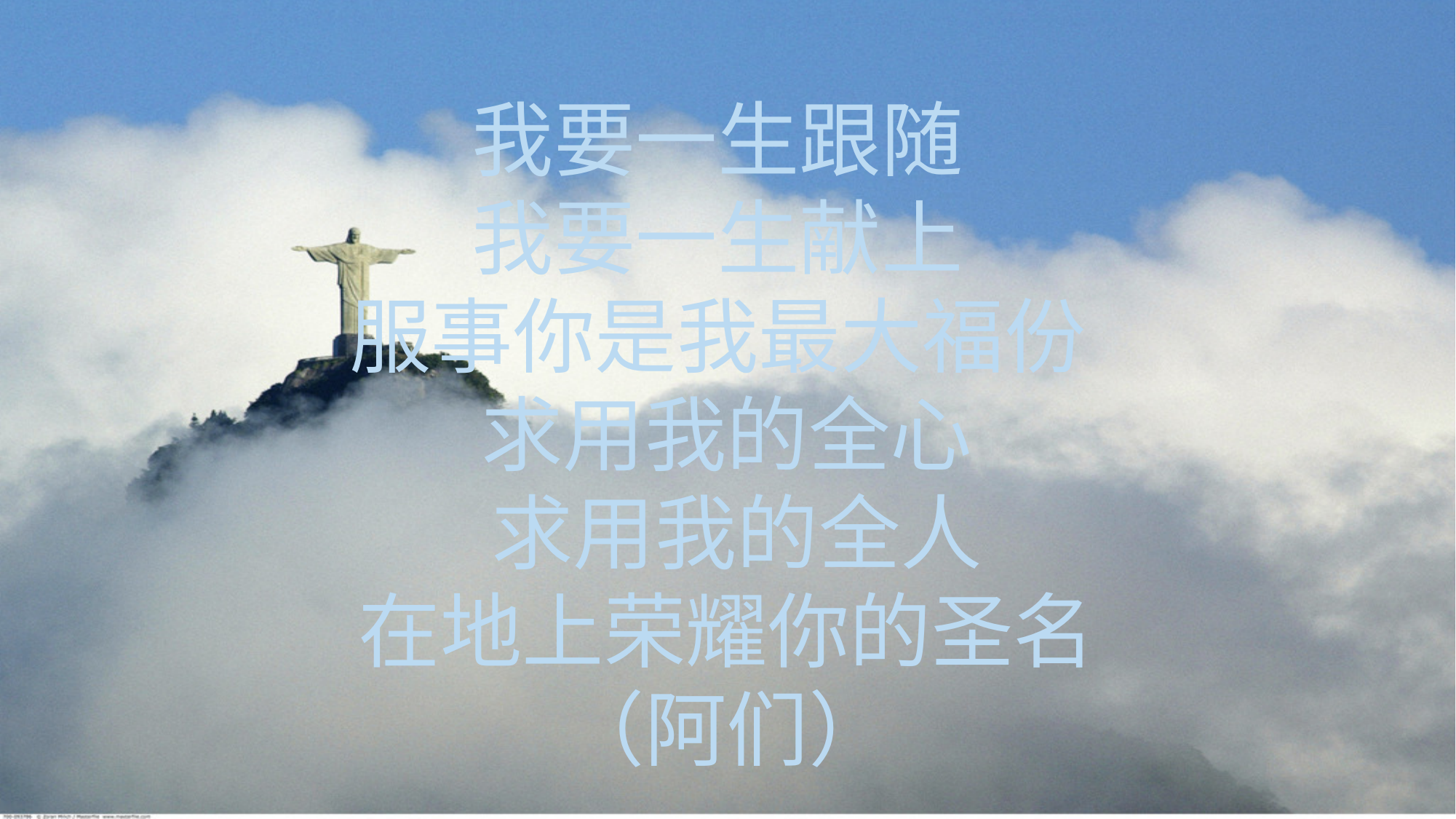

我要一生跟随
我要一生献上
服事你是我最大福份
求用我的全心
 求用我的全人
在地上荣耀你的圣名
（阿们）